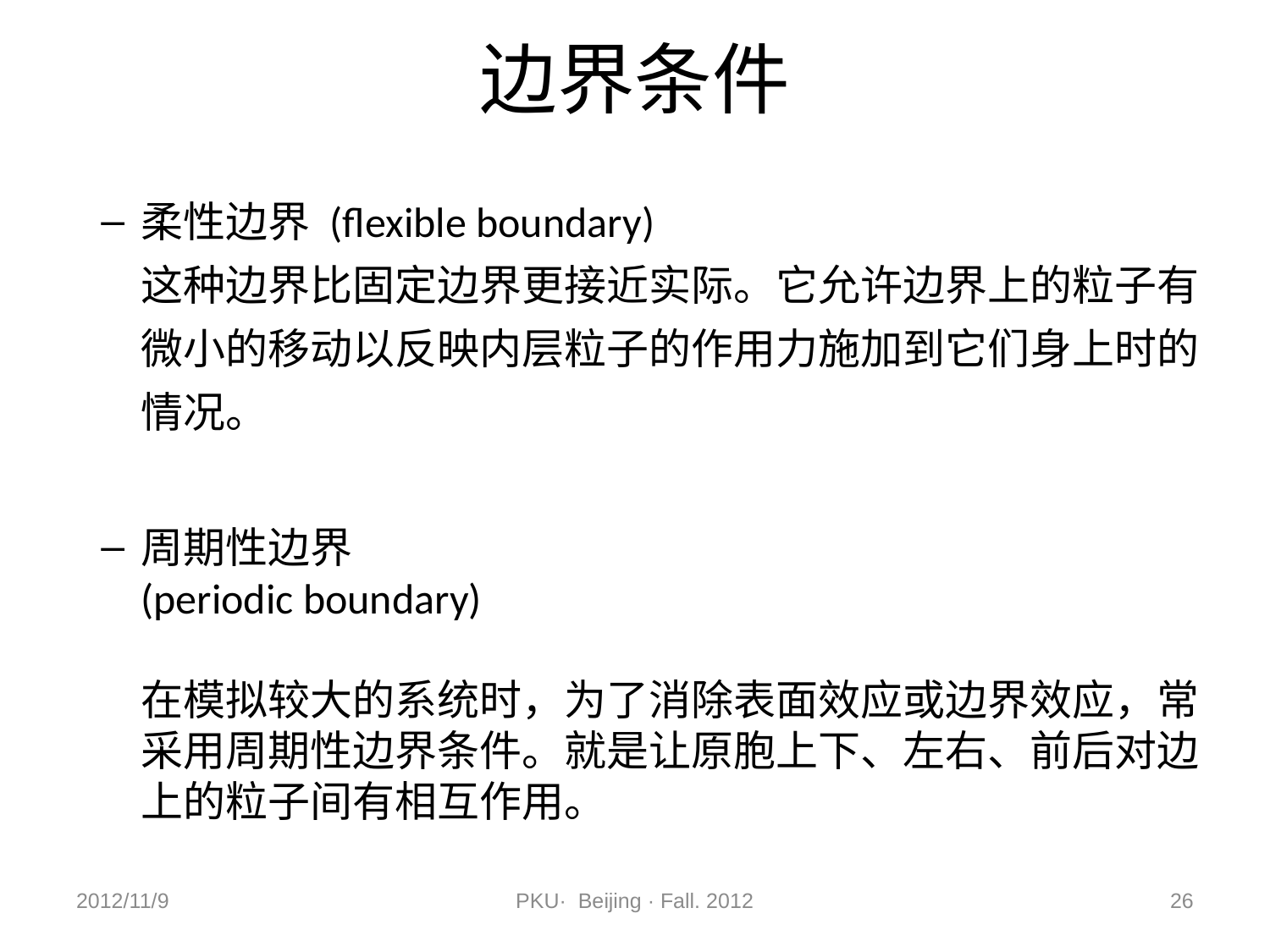

# 边界条件
柔性边界 (flexible boundary)
这种边界比固定边界更接近实际。它允许边界上的粒子有微小的移动以反映内层粒子的作用力施加到它们身上时的情况。

周期性边界
(periodic boundary)
在模拟较大的系统时，为了消除表面效应或边界效应，常采用周期性边界条件。就是让原胞上下、左右、前后对边上的粒子间有相互作用。
2012/11/9
PKU·  Beijing · Fall. 2012
26